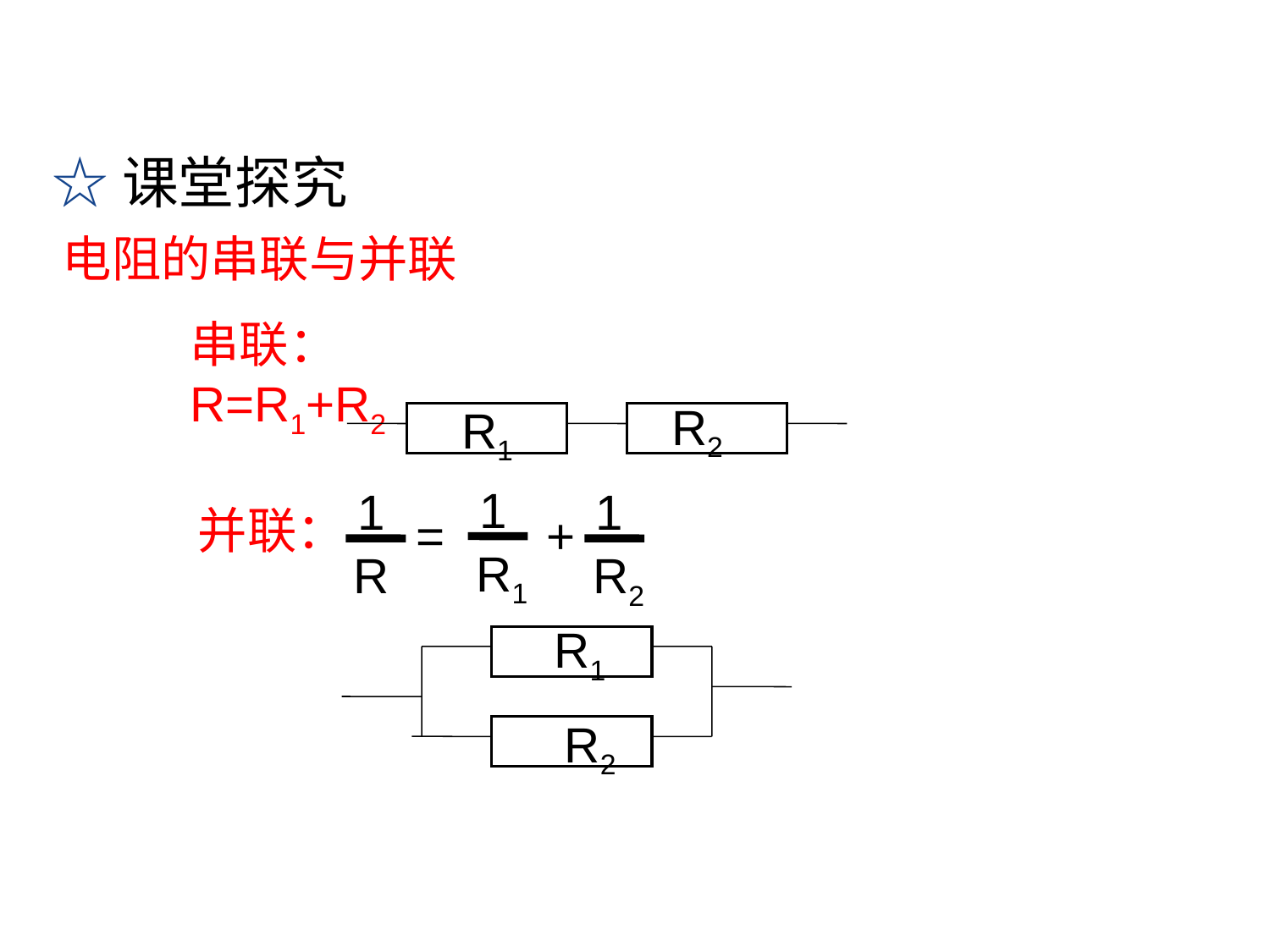

☆课堂探究
电阻的串联与并联
串联：R=R1+R2
R2
R1

1
1
1
=
+
R1

R

R2

并联：
R1

R2